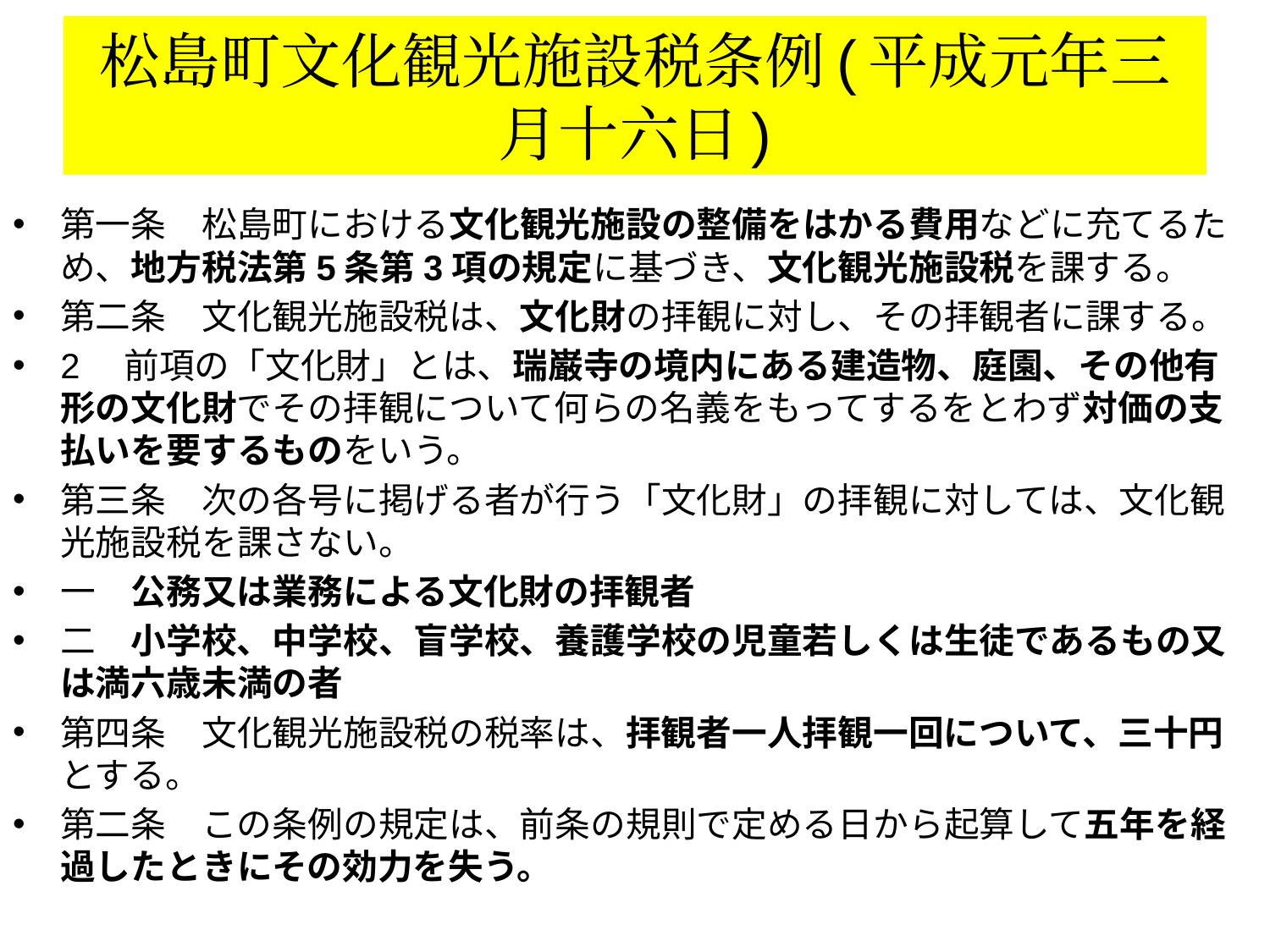

# 松島町文化観光施設税条例(平成元年三月十六日)
第一条　松島町における文化観光施設の整備をはかる費用などに充てるため、地方税法第5条第3項の規定に基づき、文化観光施設税を課する。
第二条　文化観光施設税は、文化財の拝観に対し、その拝観者に課する。
2　前項の「文化財」とは、瑞巌寺の境内にある建造物、庭園、その他有形の文化財でその拝観について何らの名義をもってするをとわず対価の支払いを要するものをいう。
第三条　次の各号に掲げる者が行う「文化財」の拝観に対しては、文化観光施設税を課さない。
一　公務又は業務による文化財の拝観者
二　小学校、中学校、盲学校、養護学校の児童若しくは生徒であるもの又は満六歳未満の者
第四条　文化観光施設税の税率は、拝観者一人拝観一回について、三十円とする。
第二条　この条例の規定は、前条の規則で定める日から起算して五年を経過したときにその効力を失う。